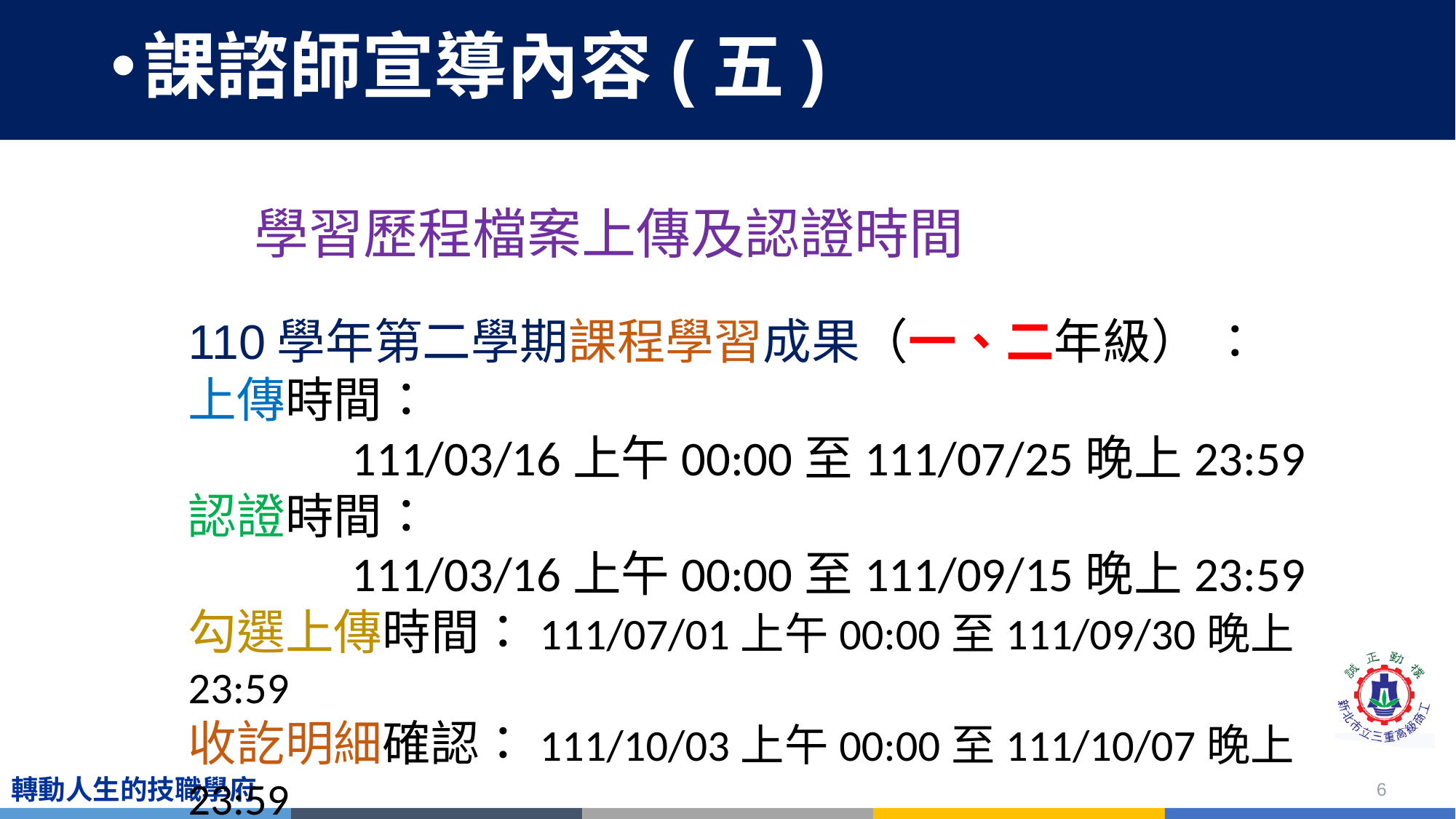

# 課諮師宣導內容(五)

學習歷程檔案上傳及認證時間
110學年第二學期課程學習成果（一、二年級） ：
上傳時間：
               111/03/16上午00:00至111/07/25晚上23:59
認證時間：
               111/03/16上午00:00至111/09/15晚上23:59
勾選上傳時間：111/07/01上午00:00至111/09/30晚上23:59
收訖明細確認：111/10/03上午00:00至111/10/07晚上23:59
6